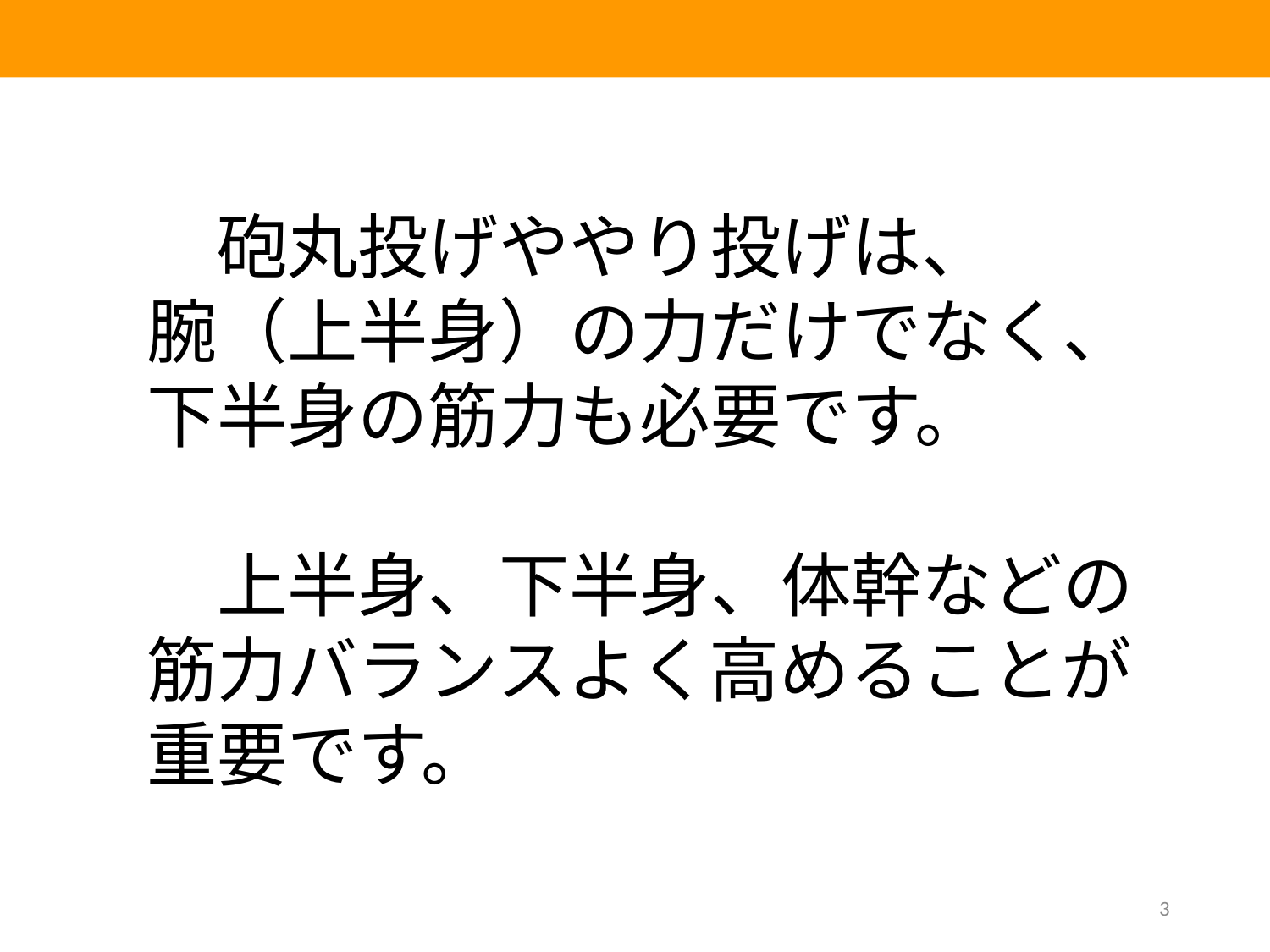

砲丸投げややり投げは、
腕（上半身）の力だけでなく、
下半身の筋力も必要です。

　上半身、下半身、体幹などの
筋力バランスよく高めることが
重要です。

3